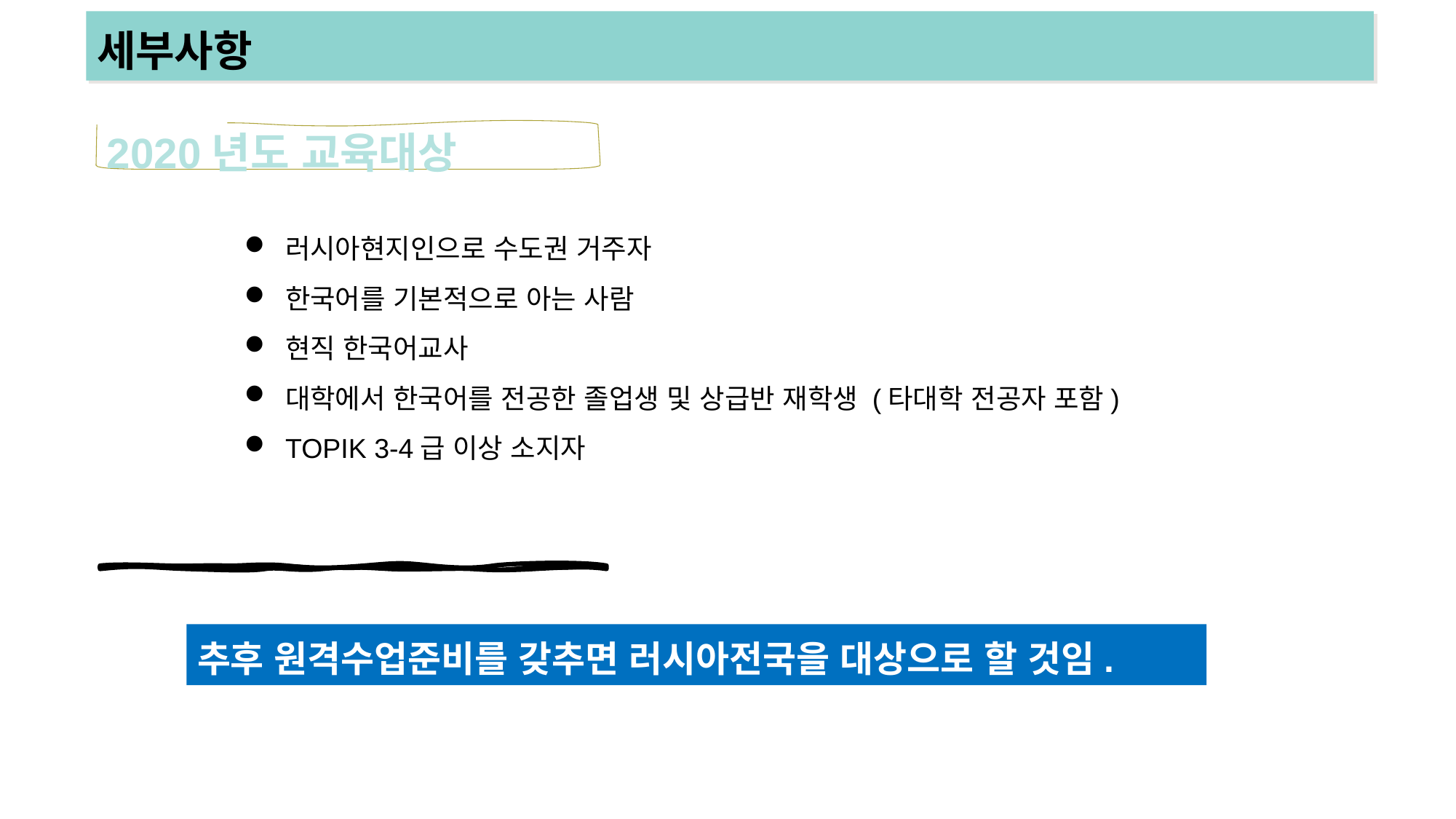

세부사항
2020년도 교육대상
러시아현지인으로 수도권 거주자
한국어를 기본적으로 아는 사람
현직 한국어교사
대학에서 한국어를 전공한 졸업생 및 상급반 재학생 (타대학 전공자 포함)
TOPIK 3-4급 이상 소지자
추후 원격수업준비를 갖추면 러시아전국을 대상으로 할 것임.